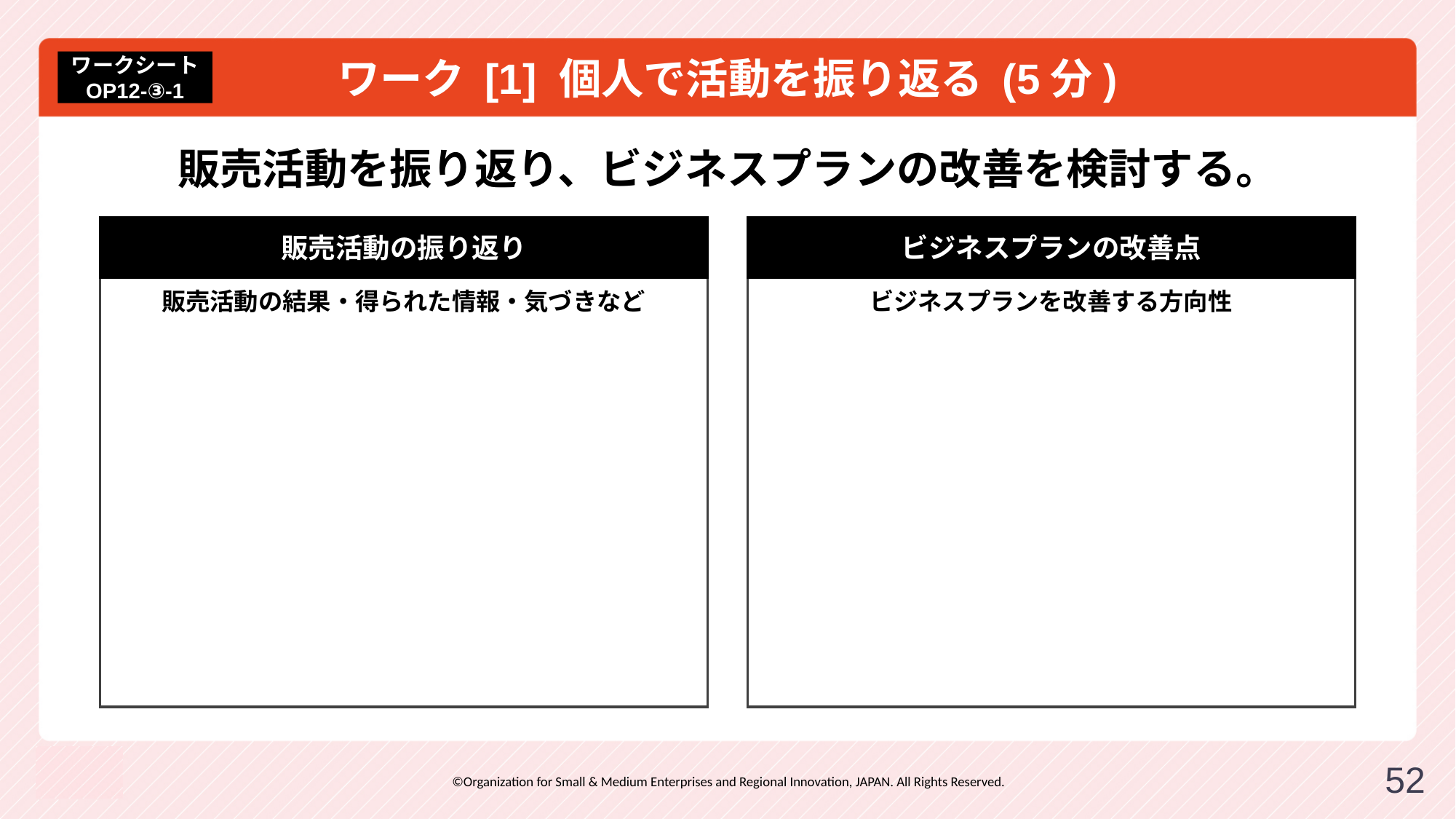

# ワーク [1] 個人で活動を振り返る (5分)
ワークシート
OP12-③-1
販売活動を振り返り、ビジネスプランの改善を検討する。
販売活動の振り返り

ビジネスプランの改善点

販売活動の結果・得られた情報・気づきなど
ビジネスプランを改善する方向性